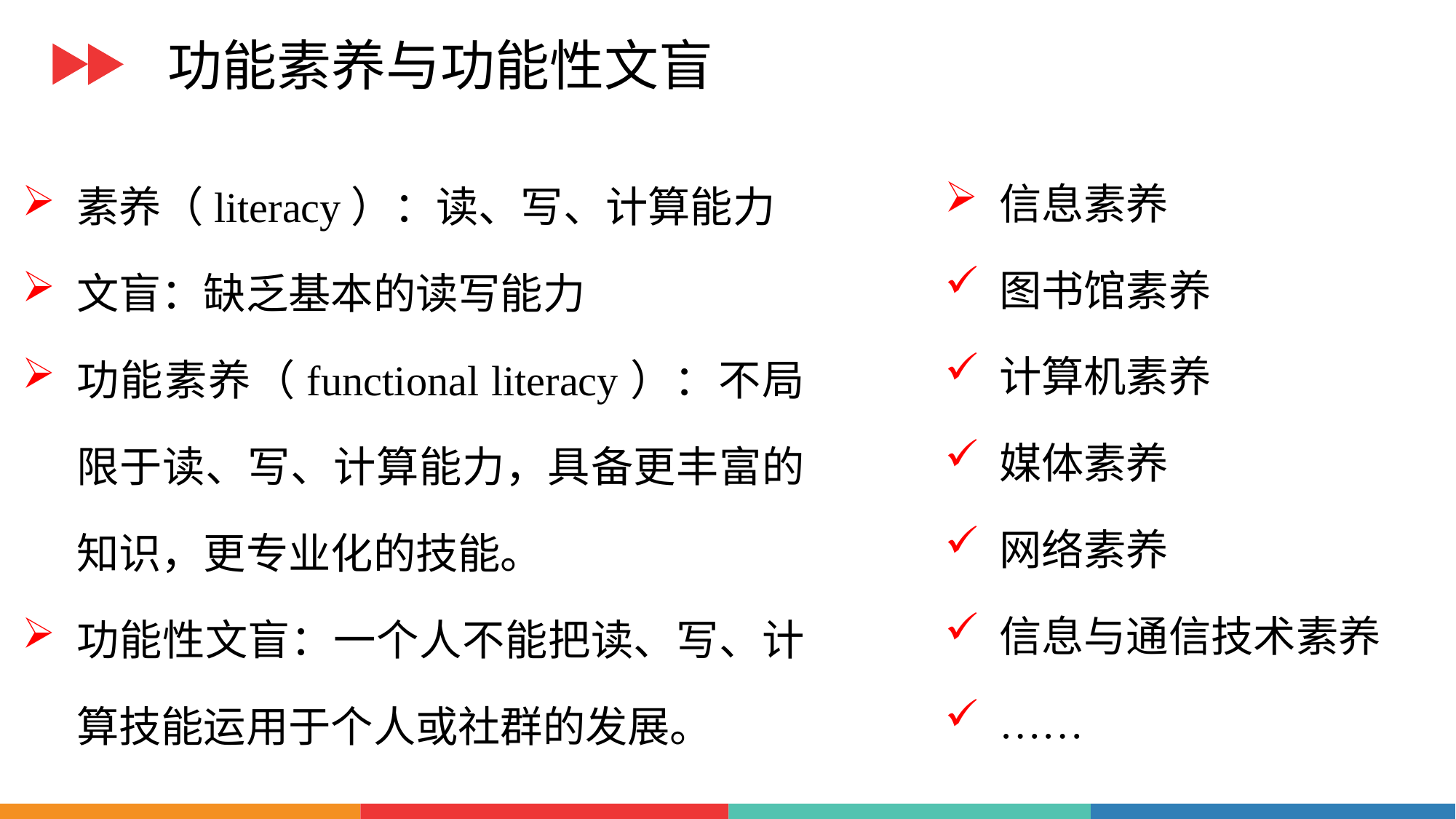

功能素养与功能性文盲

信息素养
图书馆素养
计算机素养
媒体素养
网络素养
信息与通信技术素养
……
素养（literacy）：读、写、计算能力
文盲：缺乏基本的读写能力
功能素养（functional literacy）：不局限于读、写、计算能力，具备更丰富的知识，更专业化的技能。
功能性文盲：一个人不能把读、写、计算技能运用于个人或社群的发展。

23